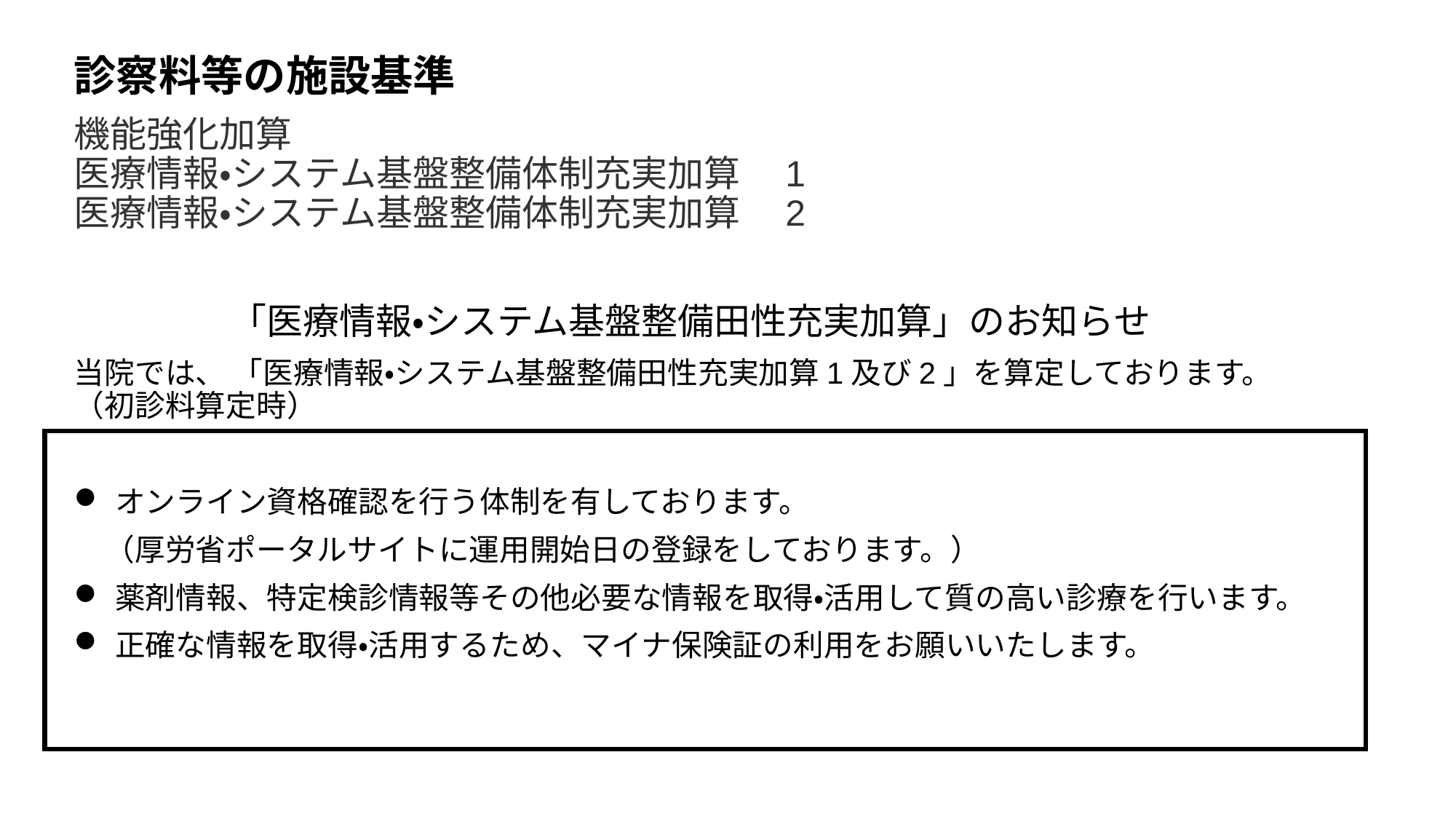

診察料等の施設基準
機能強化加算
医療情報・システム基盤整備体制充実加算　1
医療情報・システム基盤整備体制充実加算　2

「医療情報・システム基盤整備田性充実加算」のお知らせ
当院では、 「医療情報・システム基盤整備田性充実加算1及び2」を算定しております。（初診料算定時）

オンライン資格確認を行う体制を有しております。
　（厚労省ポータルサイトに運用開始日の登録をしております。）
薬剤情報、特定検診情報等その他必要な情報を取得・活用して質の高い診療を行います。
正確な情報を取得・活用するため、マイナ保険証の利用をお願いいたします。